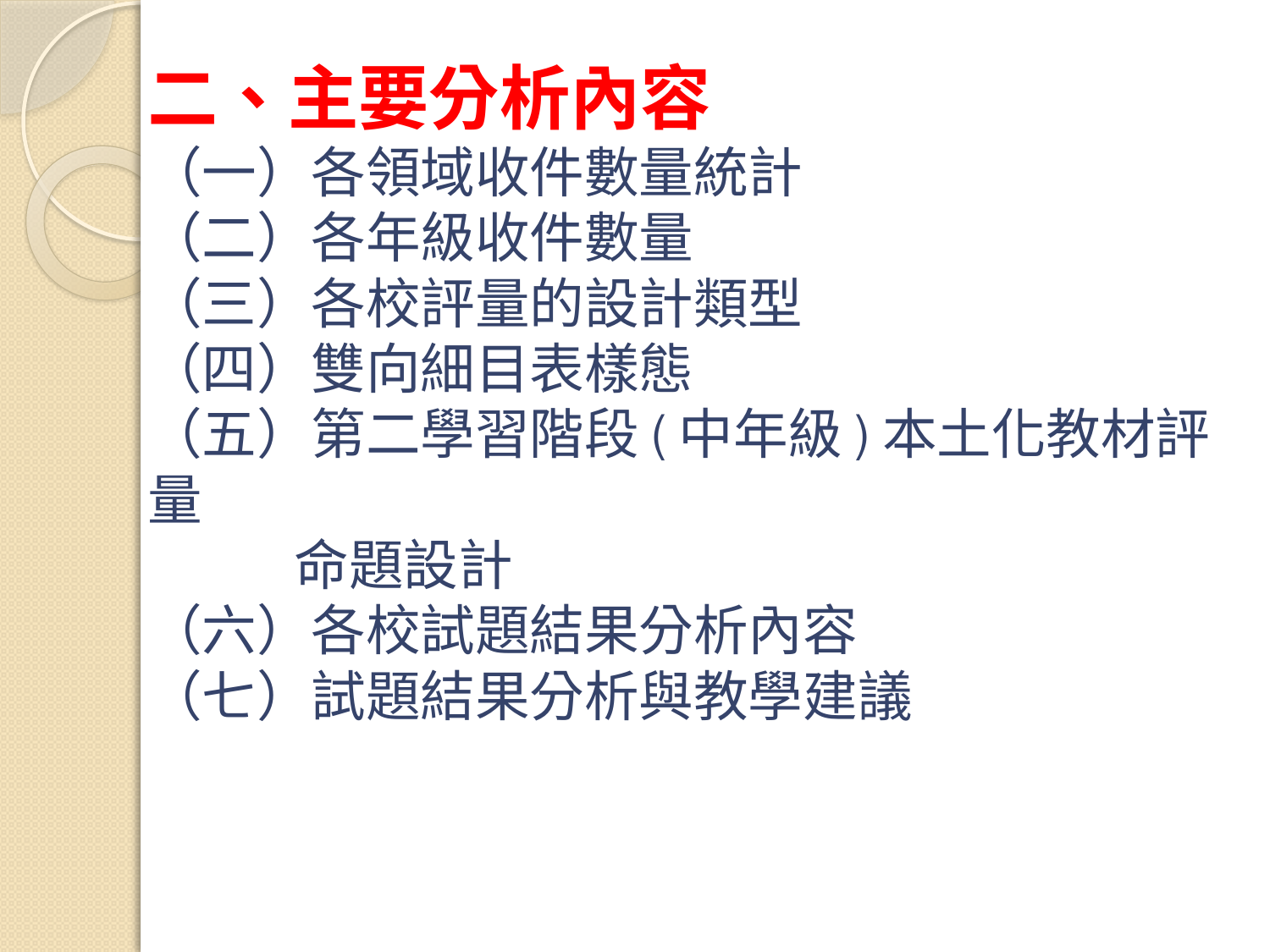

# 二、主要分析內容 （一）各領域收件數量統計 （二）各年級收件數量 （三）各校評量的設計類型 （四）雙向細目表樣態 （五）第二學習階段(中年級)本土化教材評量 命題設計 （六）各校試題結果分析內容 （七）試題結果分析與教學建議